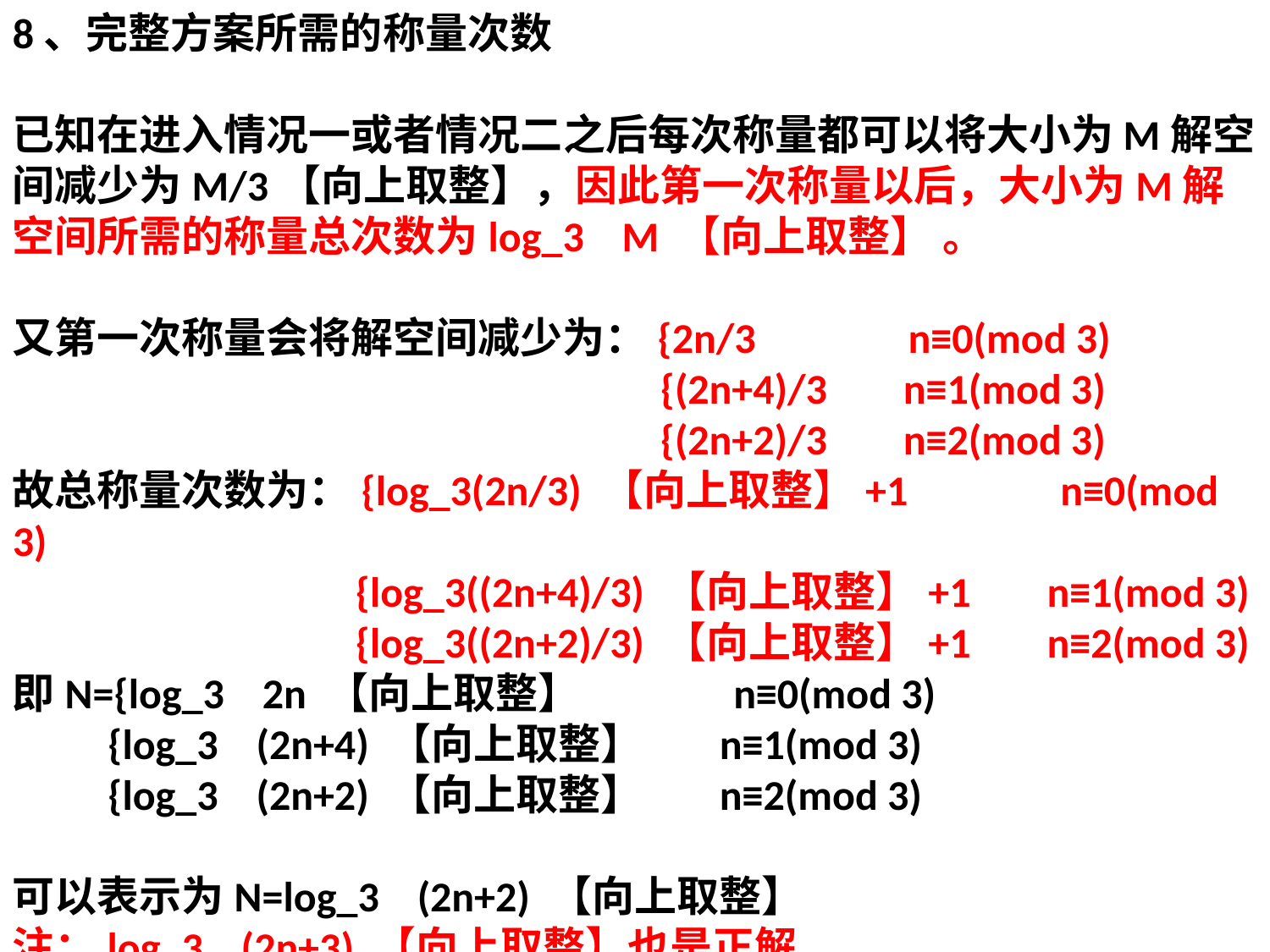

8、完整方案所需的称量次数

已知在进入情况一或者情况二之后每次称量都可以将大小为M解空间减少为M/3【向上取整】，因此第一次称量以后，大小为M解空间所需的称量总次数为log_3    M 【向上取整】 。

又第一次称量会将解空间减少为：{2n/3                n≡0(mod 3)
                                                                    {(2n+4)/3        n≡1(mod 3)
                                                                    {(2n+2)/3        n≡2(mod 3)
故总称量次数为：{log_3(2n/3) 【向上取整】+1                n≡0(mod 3)
                                    {log_3((2n+4)/3) 【向上取整】+1        n≡1(mod 3)
                                    {log_3((2n+2)/3) 【向上取整】+1        n≡2(mod 3)
即N={log_3    2n 【向上取整】               n≡0(mod 3)
          {log_3    (2n+4) 【向上取整】       n≡1(mod 3)
          {log_3    (2n+2) 【向上取整】       n≡2(mod 3)

可以表示为N=log_3    (2n+2) 【向上取整】
注：log_3    (2n+3) 【向上取整】也是正解